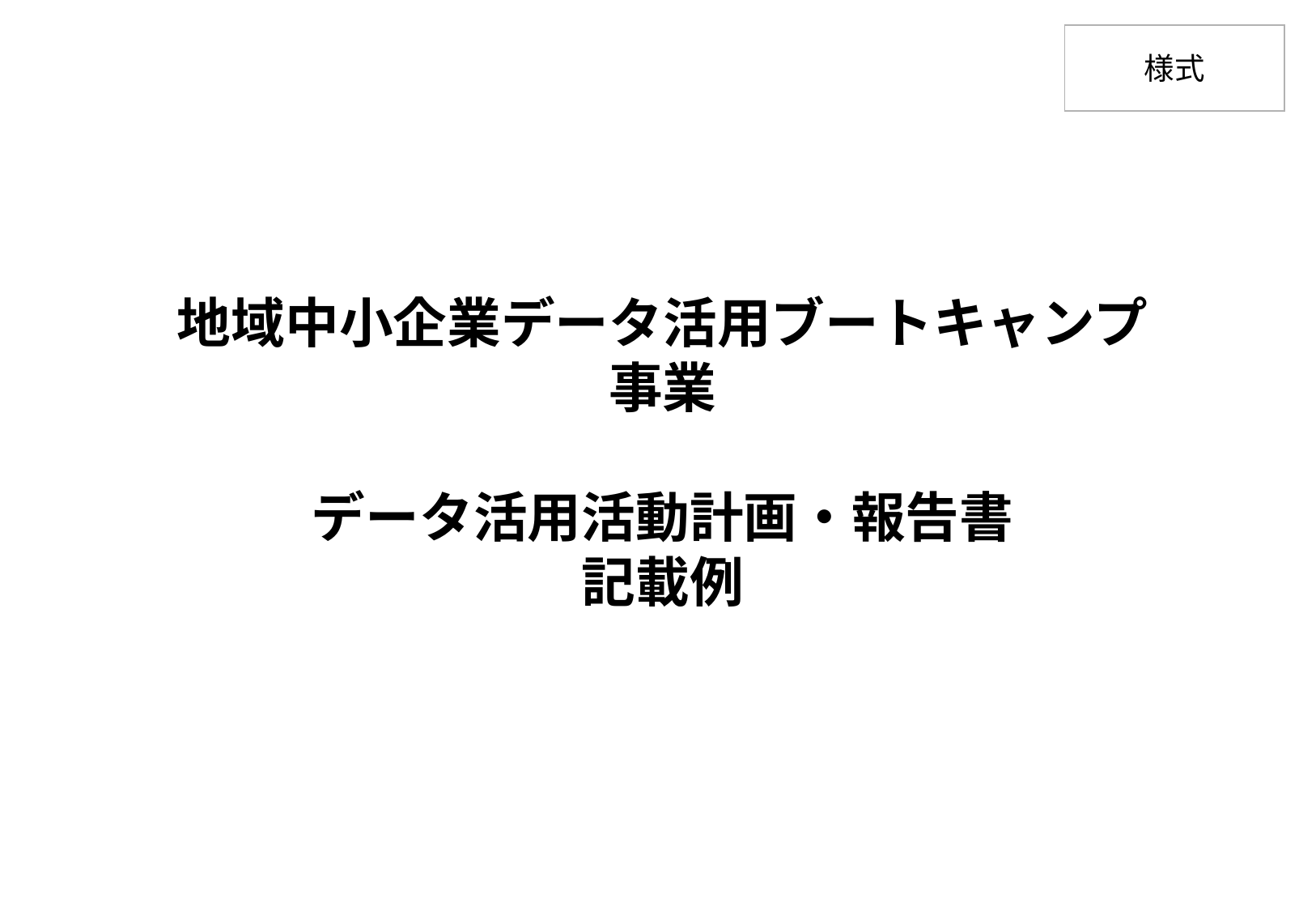

様式
地域中小企業データ活用ブートキャンプ事業

データ活用活動計画・報告書
記載例